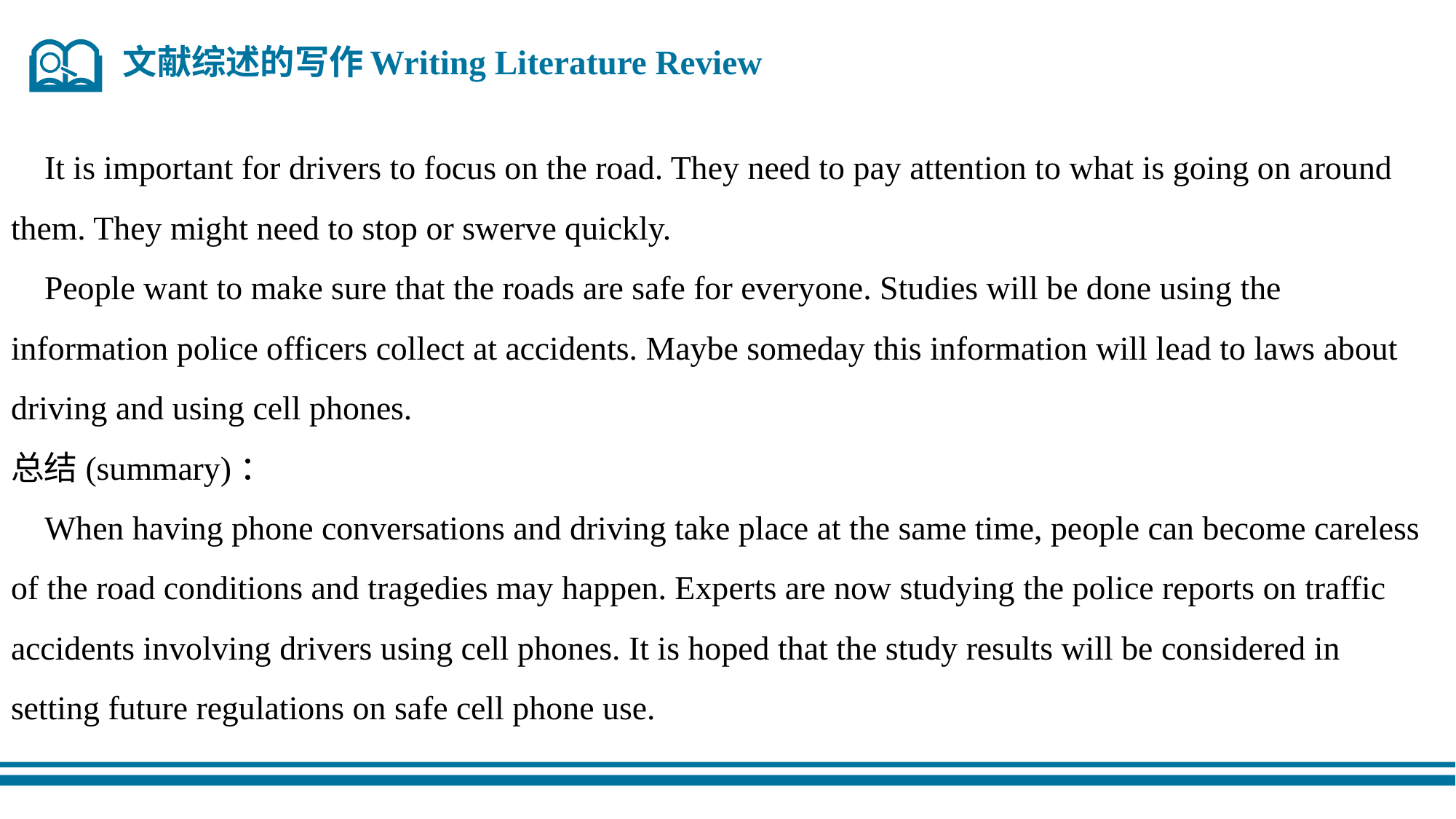

文献综述的写作Writing Literature Review
    It is important for drivers to focus on the road. They need to pay attention to what is going on around them. They might need to stop or swerve quickly.
    People want to make sure that the roads are safe for everyone. Studies will be done using the information police officers collect at accidents. Maybe someday this information will lead to laws about driving and using cell phones.
总结(summary)：
    When having phone conversations and driving take place at the same time, people can become careless of the road conditions and tragedies may happen. Experts are now studying the police reports on traffic accidents involving drivers using cell phones. It is hoped that the study results will be considered in setting future regulations on safe cell phone use.